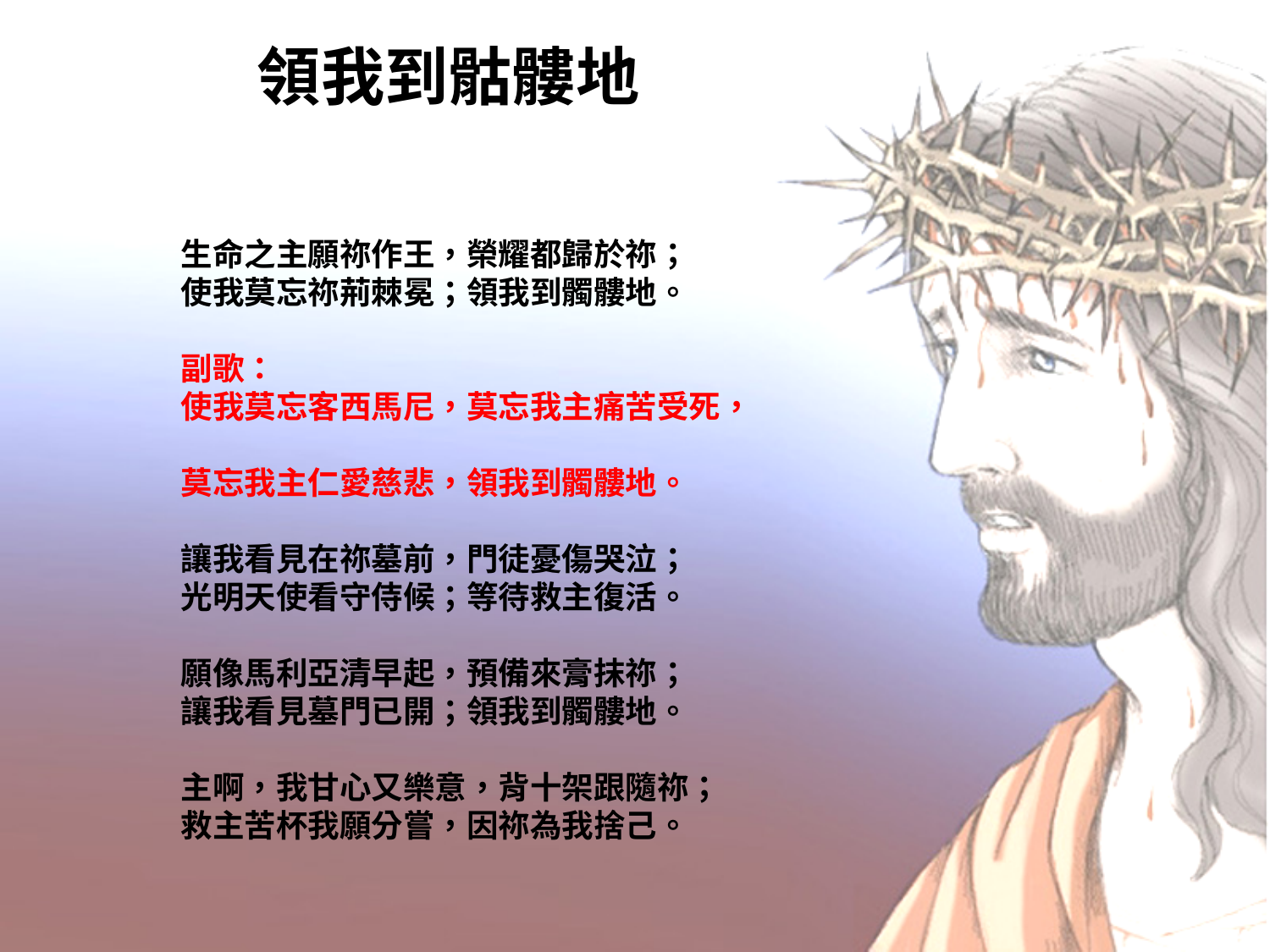

# 領我到骷髏地
生命之主願祢作王，榮耀都歸於祢；
使我莫忘祢荊棘冕；領我到髑髏地。
副歌：
使我莫忘客西馬尼，莫忘我主痛苦受死，
莫忘我主仁愛慈悲，領我到髑髏地。
讓我看見在祢墓前，門徒憂傷哭泣；
光明天使看守侍候；等待救主復活。
願像馬利亞清早起，預備來膏抹祢；
讓我看見墓門已開；領我到髑髏地。
主啊，我甘心又樂意，背十架跟隨祢；
救主苦杯我願分嘗，因祢為我捨己。